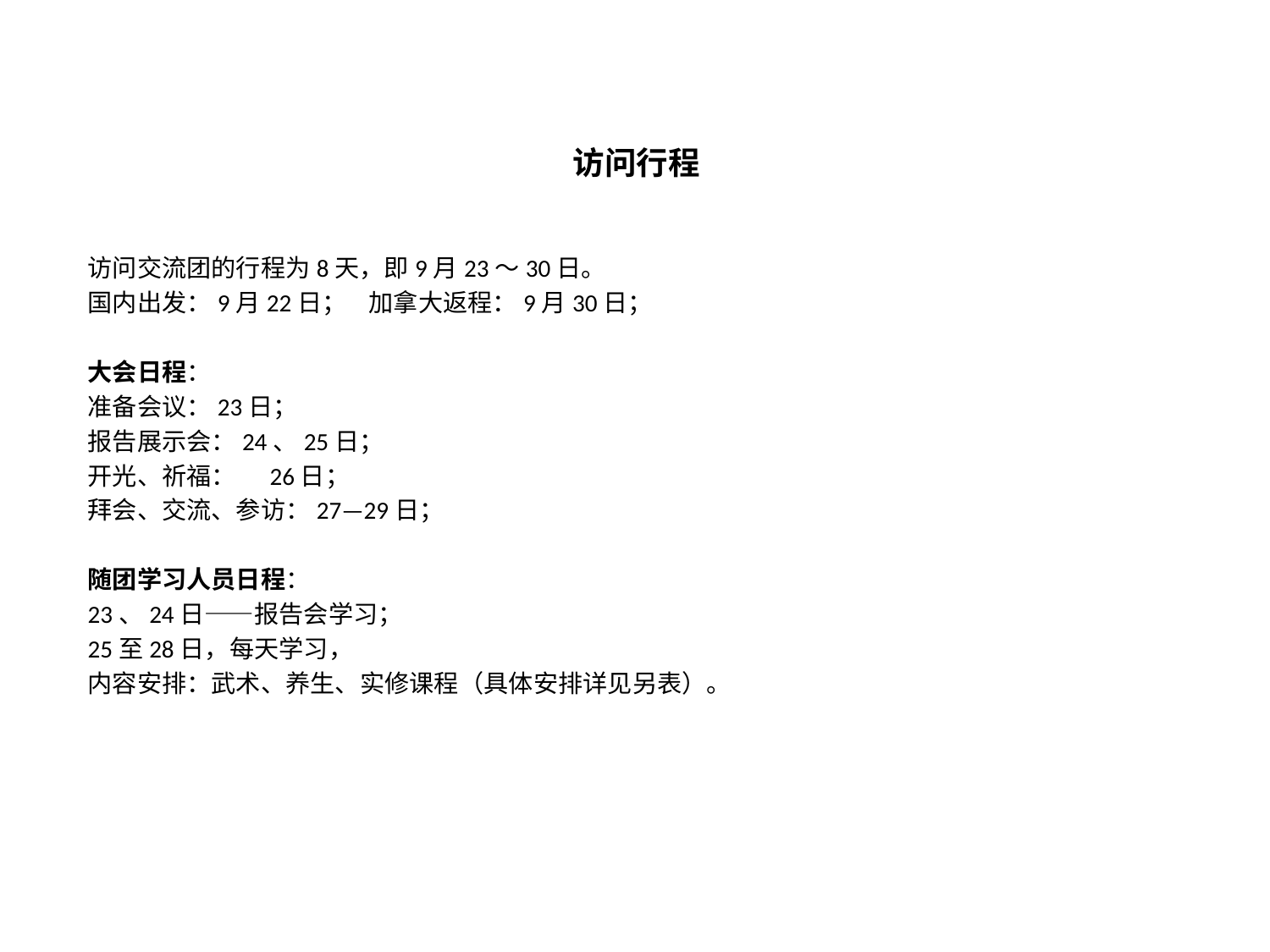

# 访问行程
访问交流团的行程为8天，即9月23～30日。
国内出发：9月22日；    加拿大返程：9月30日；

大会日程：
准备会议：23日；
报告展示会：24、25日；
开光、祈福：     26日；
拜会、交流、参访：27—29日；

随团学习人员日程：
23、24日——报告会学习；
25至28日，每天学习，
内容安排：武术、养生、实修课程（具体安排详见另表）。